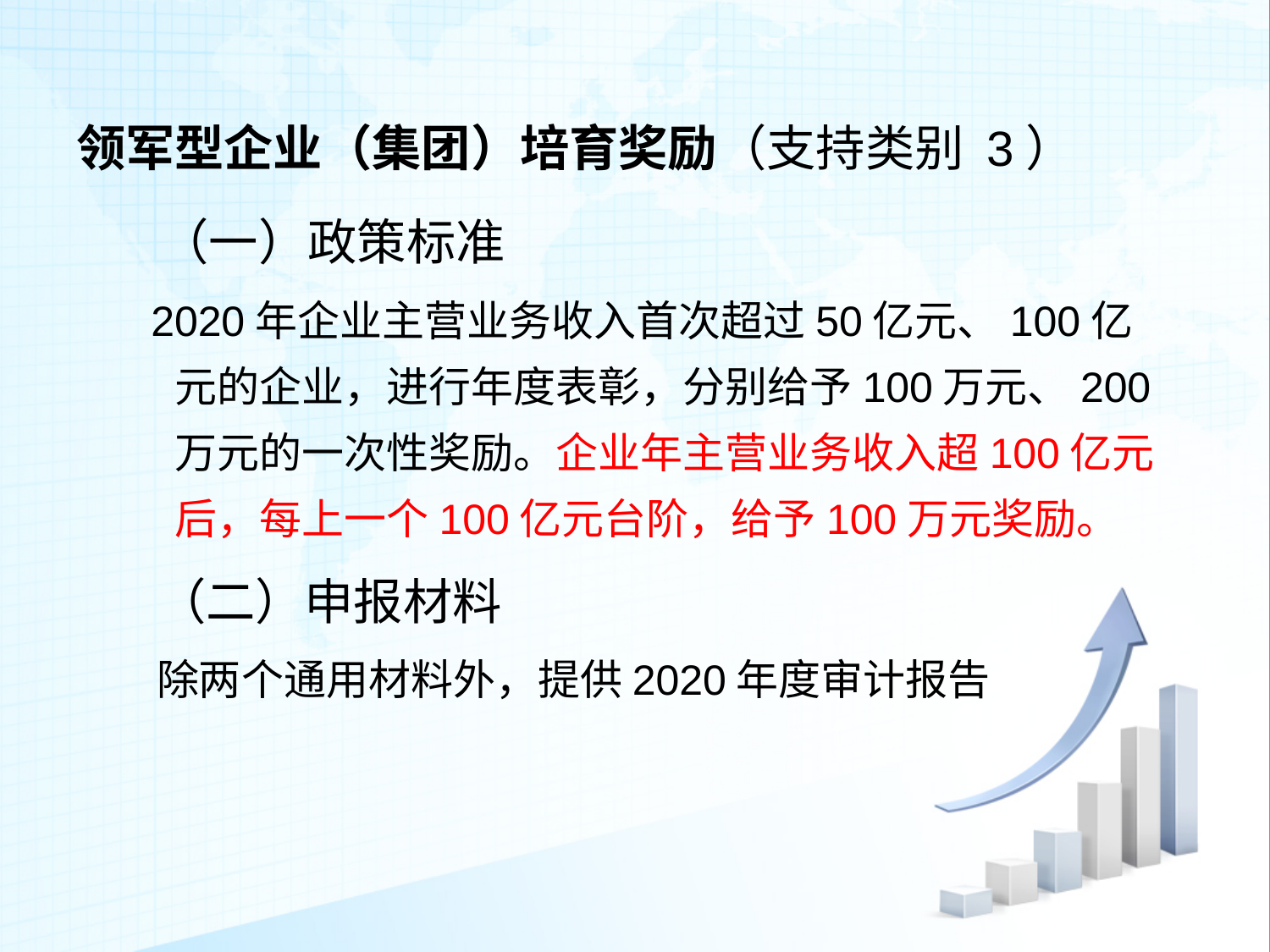

# 领军型企业（集团）培育奖励（支持类别 3）
  （一）政策标准
  2020年企业主营业务收入首次超过50亿元、100亿元的企业，进行年度表彰，分别给予100万元、200万元的一次性奖励。企业年主营业务收入超100亿元后，每上一个100亿元台阶，给予100万元奖励。
  （二）申报材料
  除两个通用材料外，提供2020年度审计报告